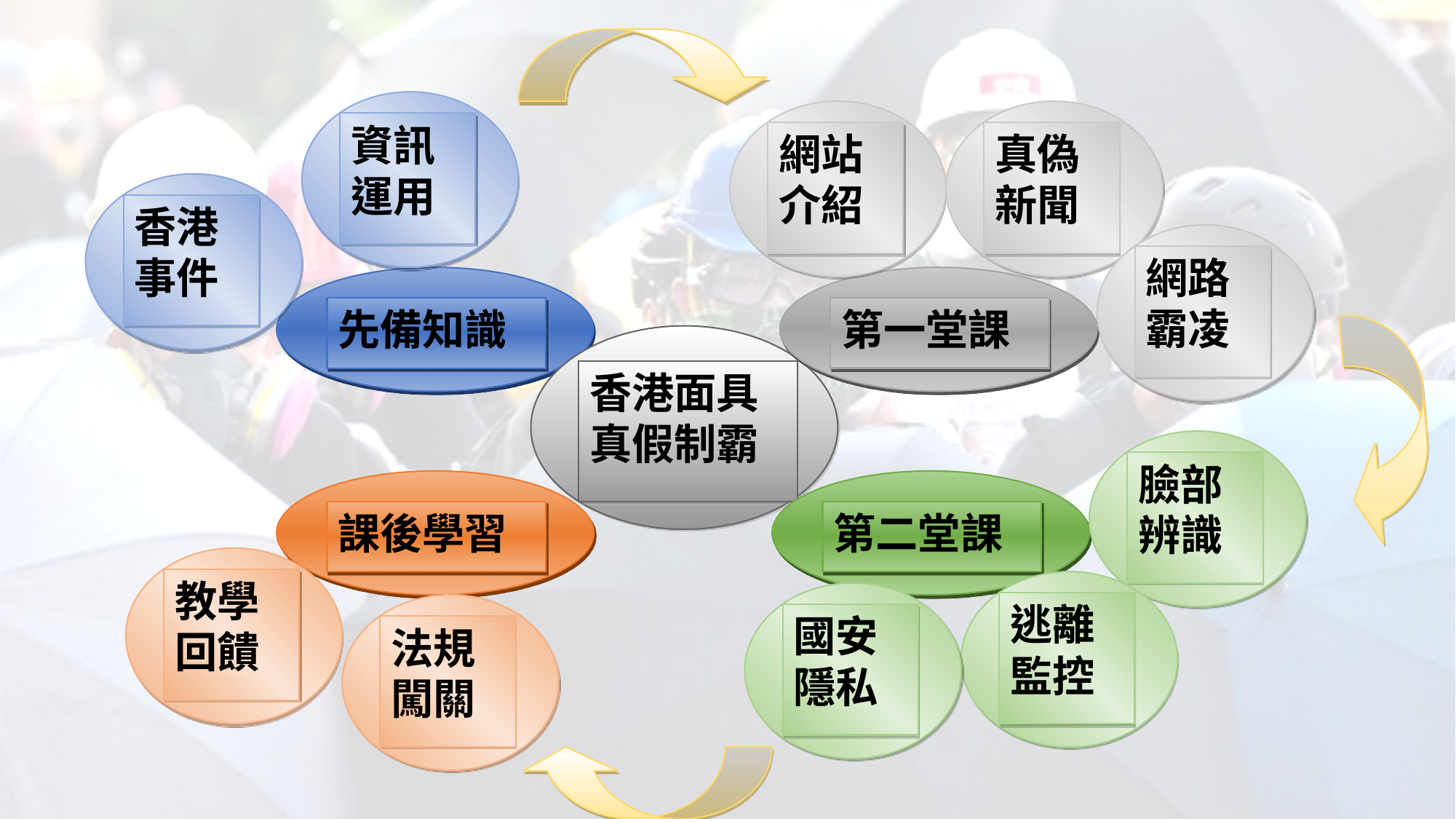

資訊運用
網站介紹
真偽新聞

香港事件

網路霸凌

先備知識
第一堂課

香港面具真假制霸

臉部辨識

課後學習
第二堂課

教學回饋

逃離監控

國安隱私
法規闖關